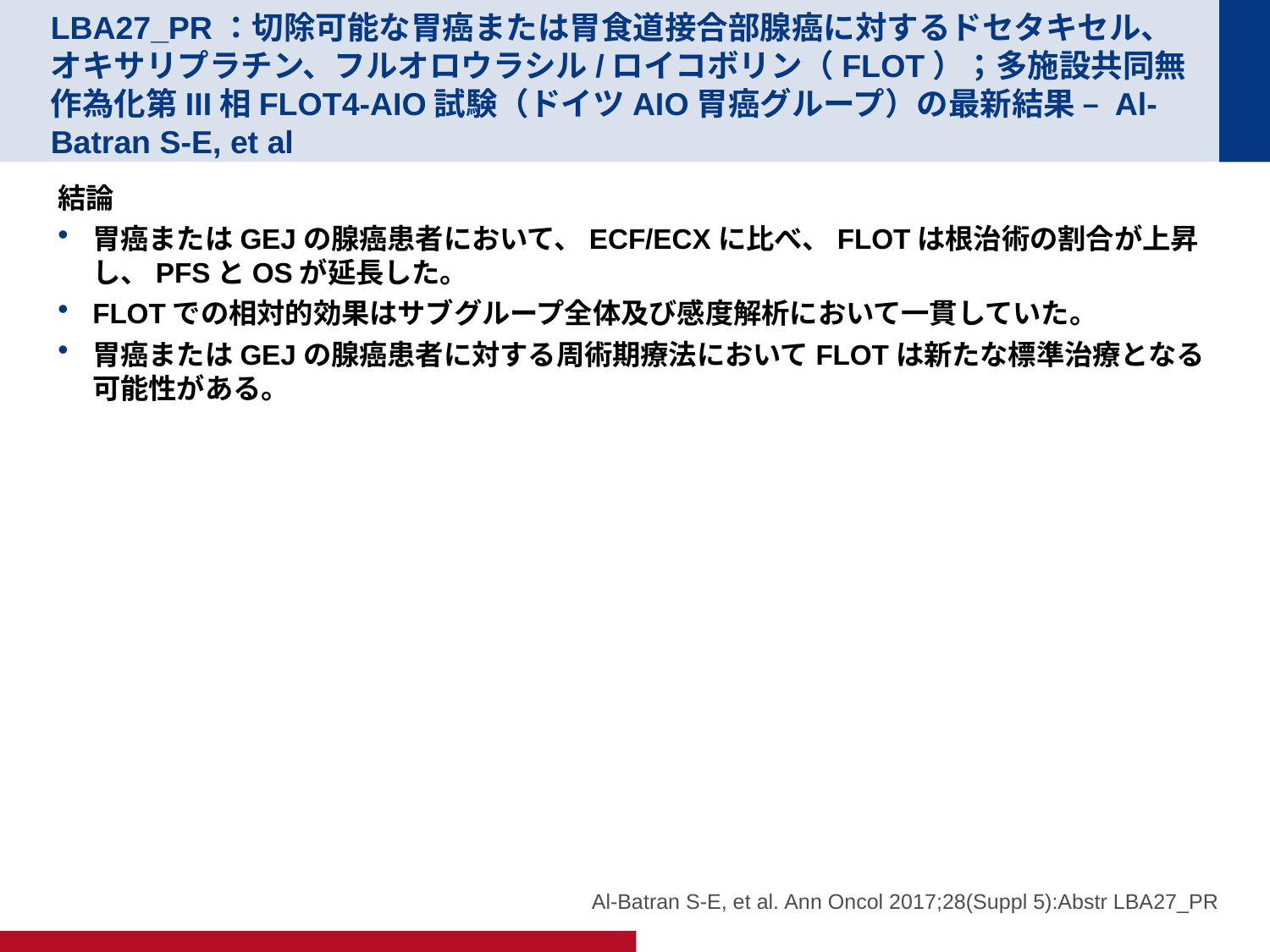

# LBA27_PR：切除可能な胃癌または胃食道接合部腺癌に対するドセタキセル、オキサリプラチン、フルオロウラシル/ロイコボリン（FLOT）；多施設共同無作為化第III相FLOT4-AIO試験（ドイツAIO胃癌グループ）の最新結果 – Al-Batran S-E, et al
結論
胃癌またはGEJの腺癌患者において、ECF/ECXに比べ、FLOTは根治術の割合が上昇し、PFSとOSが延長した。
FLOTでの相対的効果はサブグループ全体及び感度解析において一貫していた。
胃癌またはGEJの腺癌患者に対する周術期療法においてFLOTは新たな標準治療となる可能性がある。
Al-Batran S-E, et al. Ann Oncol 2017;28(Suppl 5):Abstr LBA27_PR